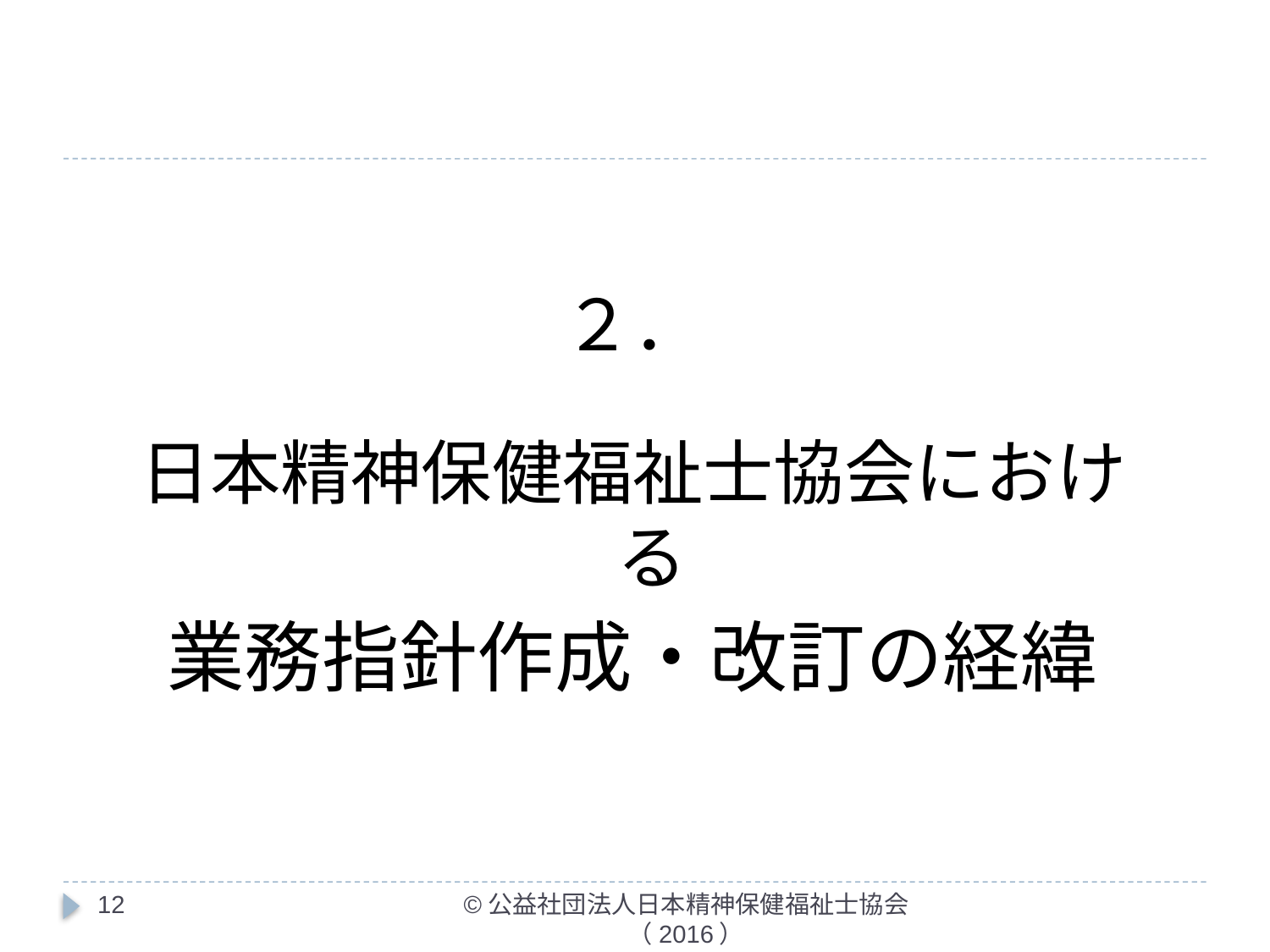

#
２．

日本精神保健福祉士協会における
業務指針作成・改訂の経緯
12
©公益社団法人日本精神保健福祉士協会（2016）